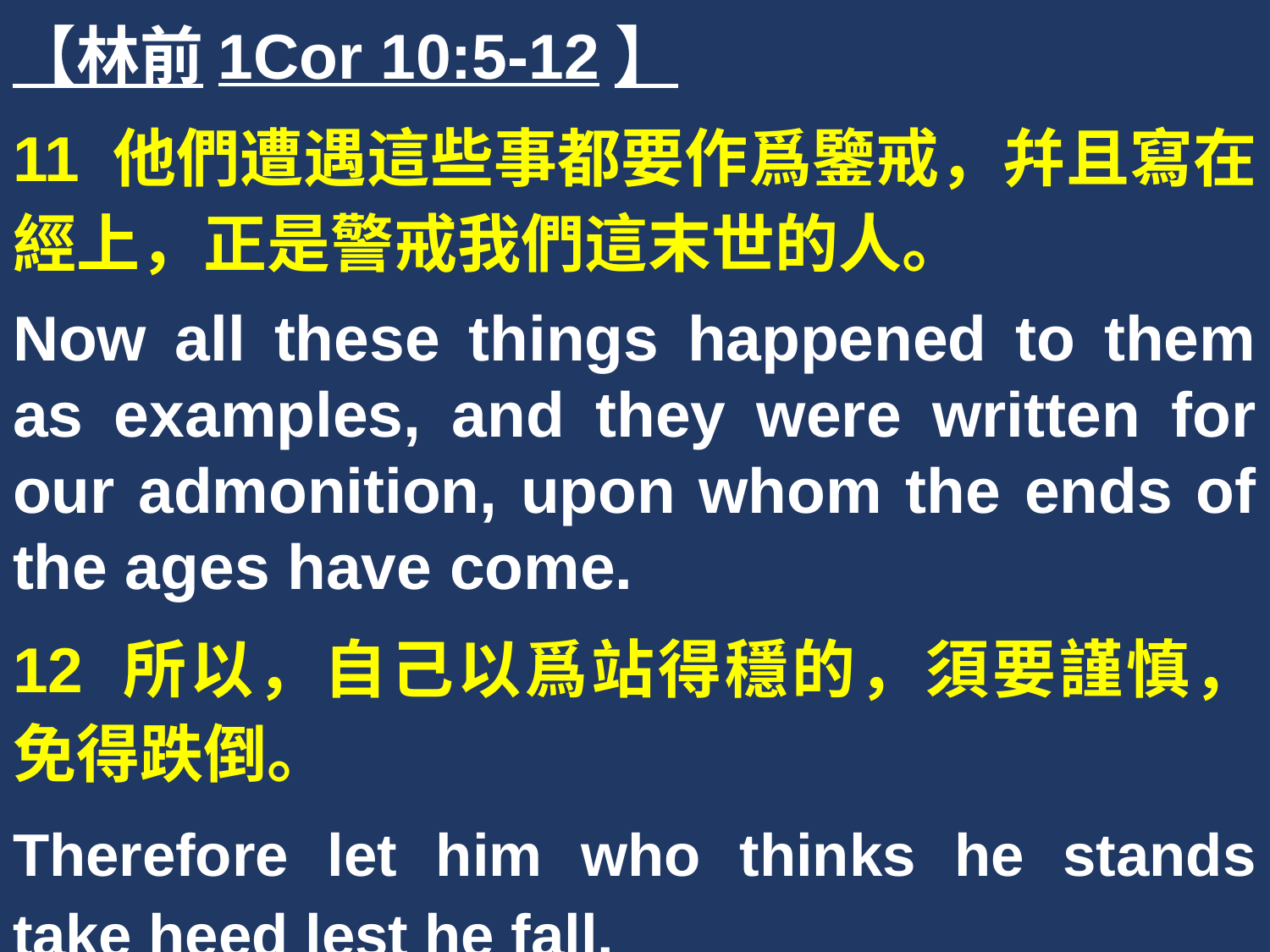

【林前1Cor 10:5-12】
11 他們遭遇這些事都要作爲鑒戒，幷且寫在經上，正是警戒我們這末世的人。
Now all these things happened to them as examples, and they were written for our admonition, upon whom the ends of the ages have come.
12 所以，自己以爲站得穩的，須要謹慎，免得跌倒。
Therefore let him who thinks he stands take heed lest he fall.